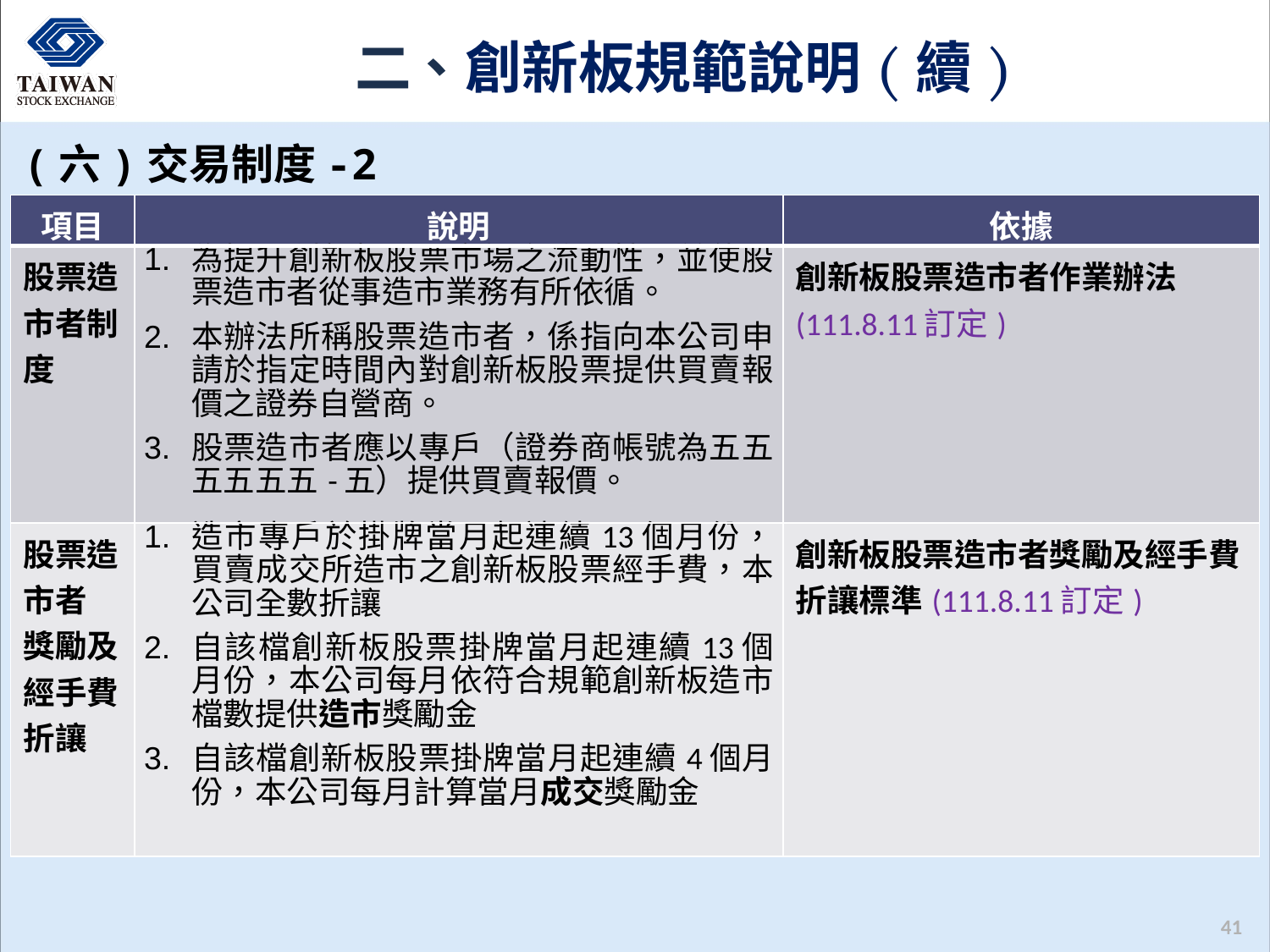

# 二、創新板規範說明(續)
(六)交易制度-2
| 項目 | 說明 | 依據 |
| --- | --- | --- |
| 股票造市者制度 | 為提升創新板股票市場之流動性，並使股票造市者從事造市業務有所依循。 本辦法所稱股票造市者，係指向本公司申請於指定時間內對創新板股票提供買賣報價之證券自營商。 股票造市者應以專戶（證券商帳號為五五五五五五-五）提供買賣報價。 | 創新板股票造市者作業辦法(111.8.11訂定) |
| 股票造市者 獎勵及經手費折讓 | 造市專戶於掛牌當月起連續13個月份，買賣成交所造市之創新板股票經手費，本公司全數折讓 自該檔創新板股票掛牌當月起連續13個月份，本公司每月依符合規範創新板造市檔數提供造市獎勵金 自該檔創新板股票掛牌當月起連續4個月份，本公司每月計算當月成交獎勵金 | 創新板股票造市者獎勵及經手費折讓標準(111.8.11訂定) |
41